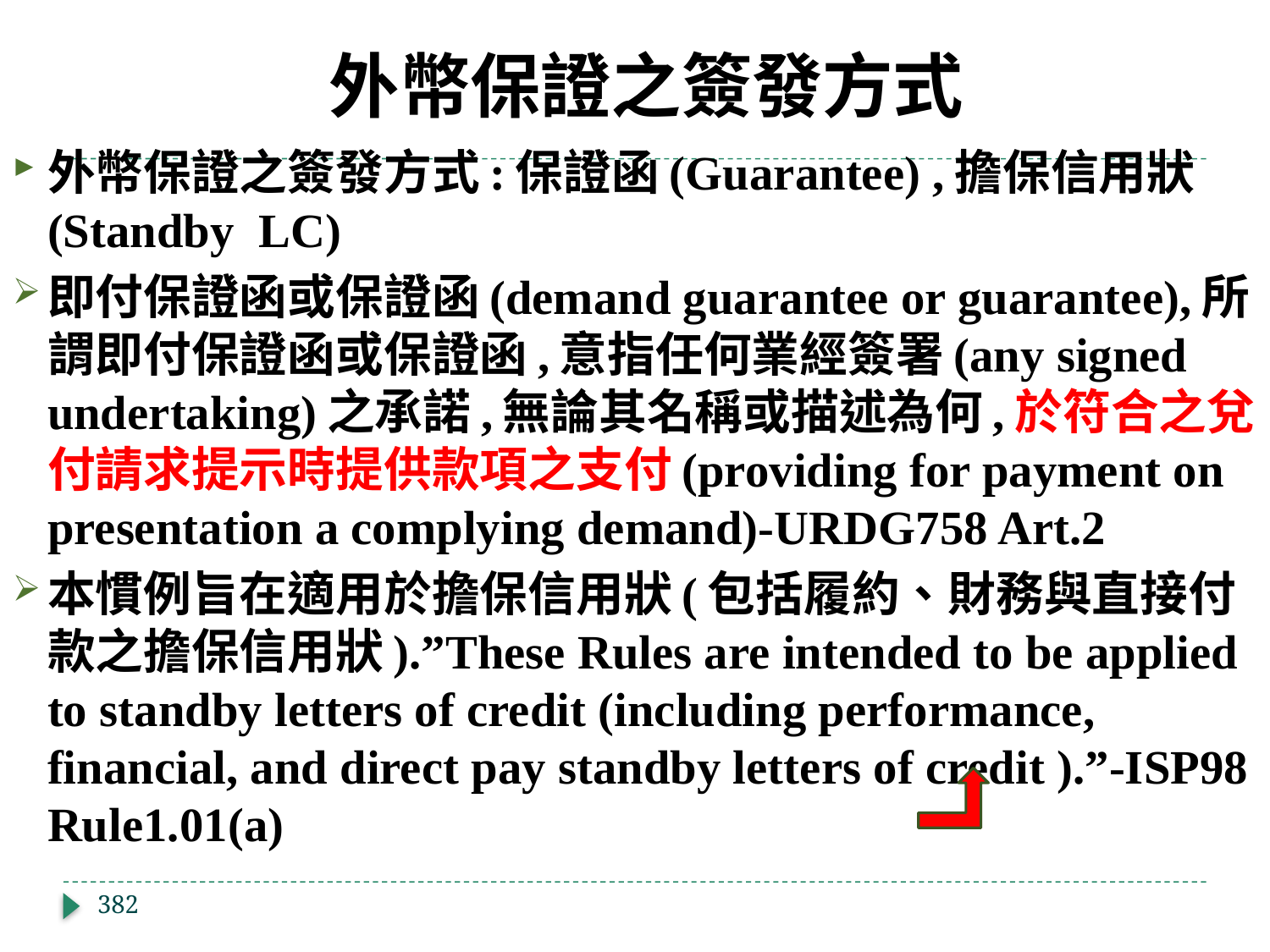

# 外幣保證之簽發方式
外幣保證之簽發方式:保證函(Guarantee) ,擔保信用狀(Standby  LC)
即付保證函或保證函(demand guarantee or guarantee),所謂即付保證函或保證函,意指任何業經簽署(any signed undertaking)之承諾,無論其名稱或描述為何,於符合之兌付請求提示時提供款項之支付(providing for payment on presentation a complying demand)-URDG758 Art.2
本慣例旨在適用於擔保信用狀(包括履約、財務與直接付款之擔保信用狀).”These Rules are intended to be applied to standby letters of credit (including performance, financial, and direct pay standby letters of credit ).”-ISP98 Rule1.01(a)

382